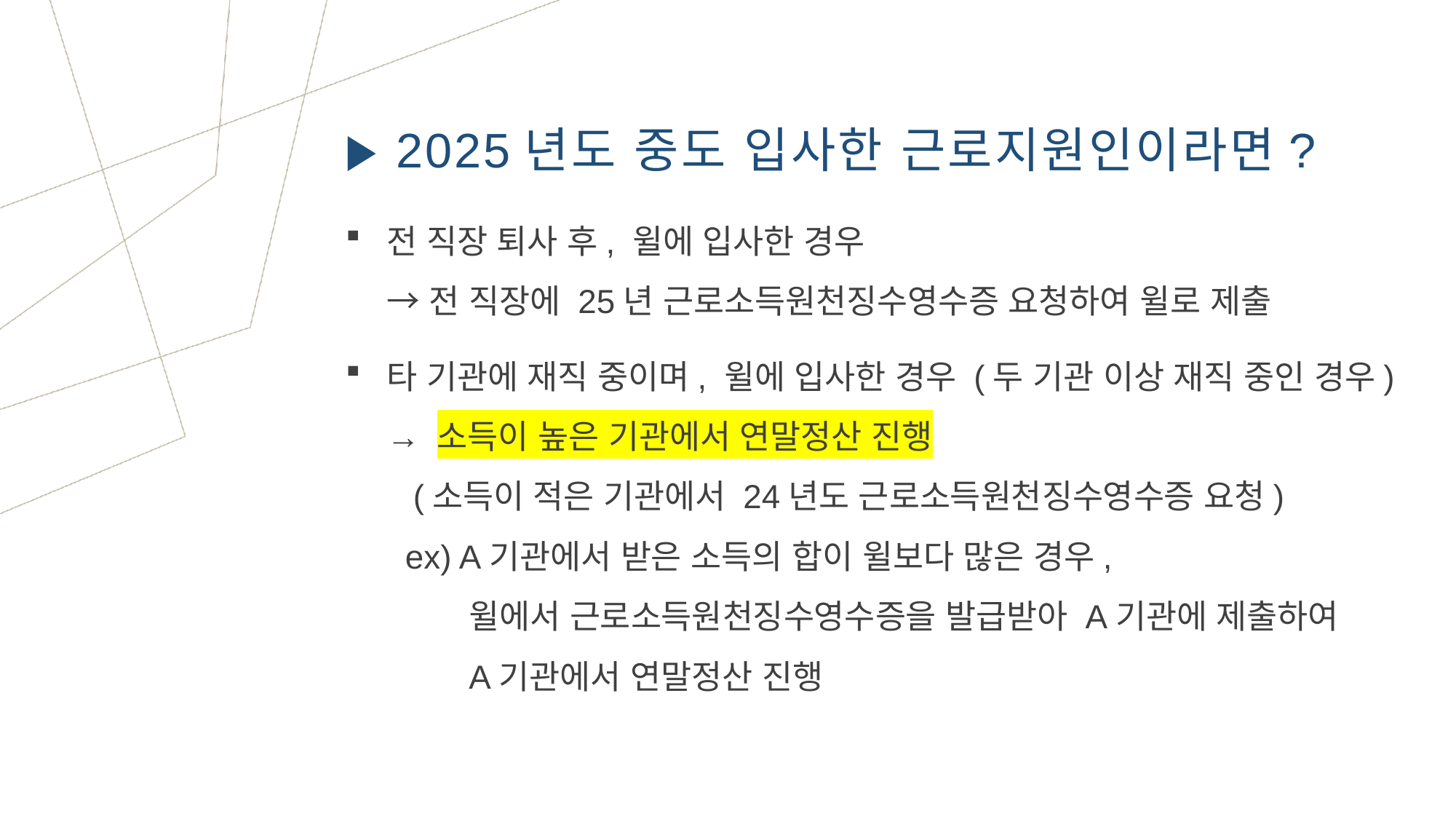

▶ 2025년도 중도 입사한 근로지원인이라면?
전 직장 퇴사 후, 윌에 입사한 경우
→ 전 직장에 25년 근로소득원천징수영수증 요청하여 윌로 제출
타 기관에 재직 중이며, 윌에 입사한 경우 (두 기관 이상 재직 중인 경우)
→ 소득이 높은 기관에서 연말정산 진행
  (소득이 적은 기관에서 24년도 근로소득원천징수영수증 요청)
  ex) A기관에서 받은 소득의 합이 윌보다 많은 경우,
        윌에서 근로소득원천징수영수증을 발급받아 A기관에 제출하여
        A기관에서 연말정산 진행